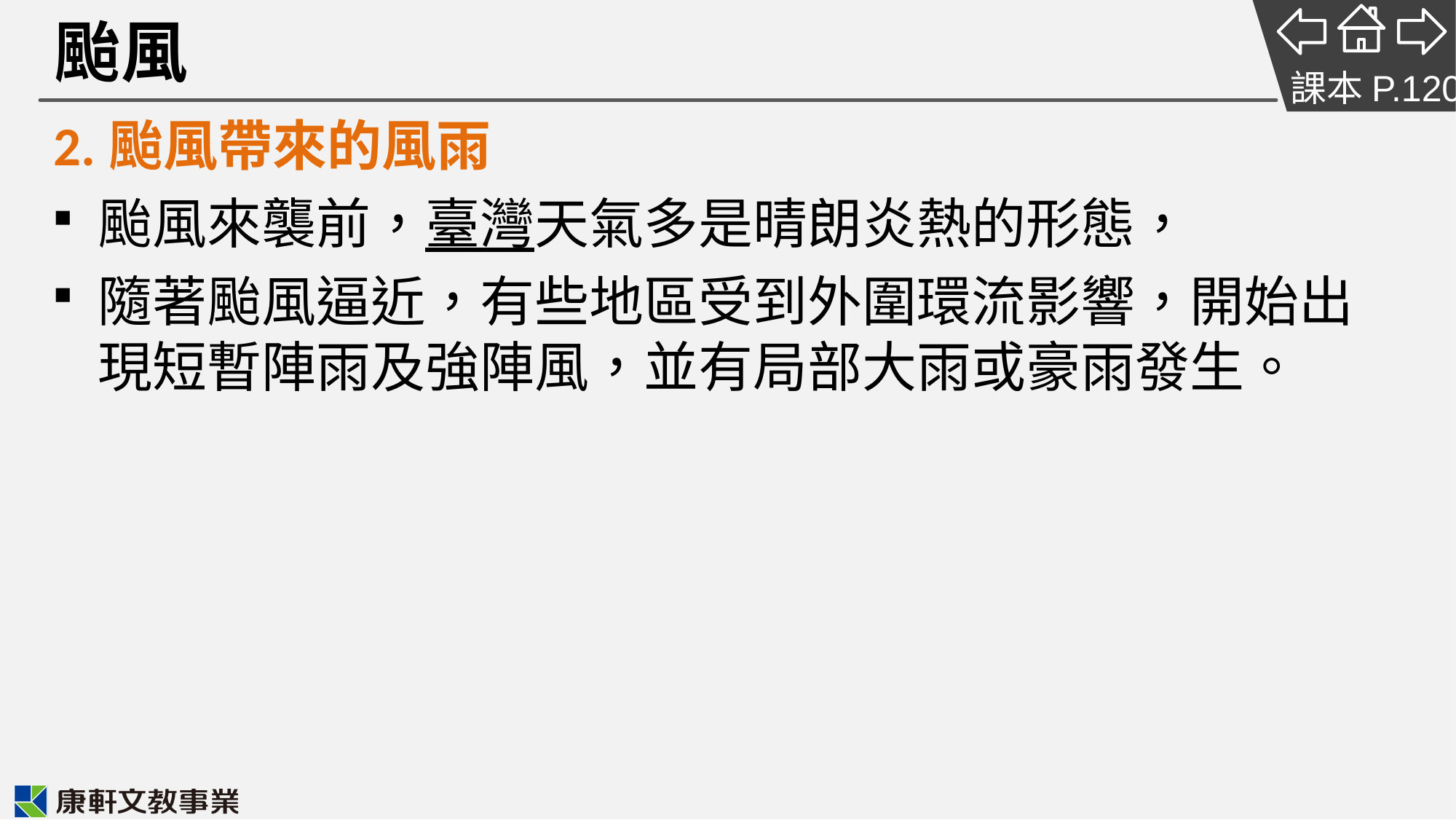

# 颱風
課本P.120
2.颱風帶來的風雨
颱風來襲前，臺灣天氣多是晴朗炎熱的形態，
隨著颱風逼近，有些地區受到外圍環流影響，開始出現短暫陣雨及強陣風，並有局部大雨或豪雨發生。